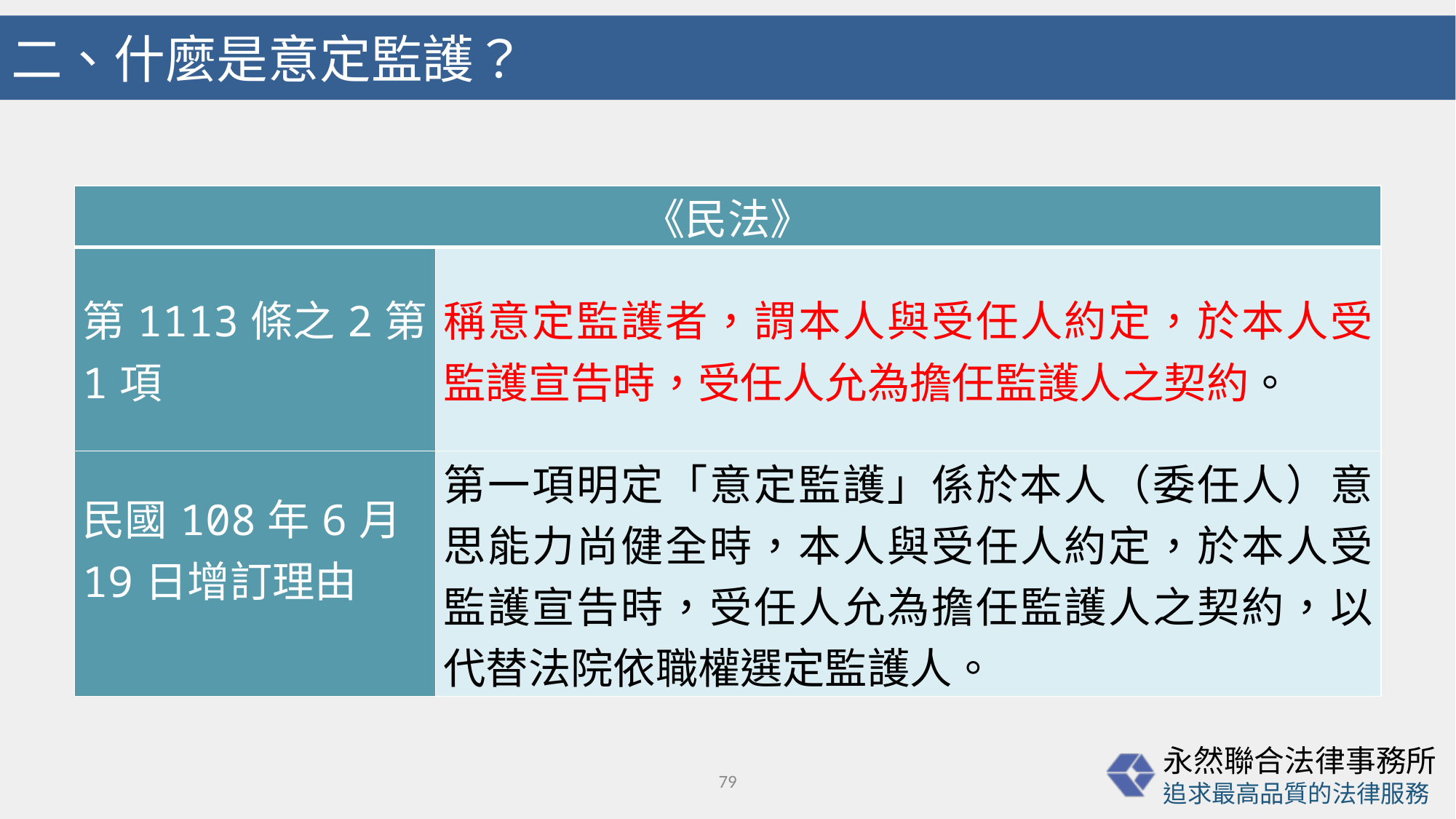

# 二、什麼是意定監護？
| 《民法》 |  |
| --- | --- |
| 第1113條之2第1項 | 稱意定監護者，謂本人與受任人約定，於本人受監護宣告時，受任人允為擔任監護人之契約。 |
| 民國108年6月19日增訂理由 | 第一項明定「意定監護」係於本人（委任人）意思能力尚健全時，本人與受任人約定，於本人受監護宣告時，受任人允為擔任監護人之契約，以代替法院依職權選定監護人。 |
79